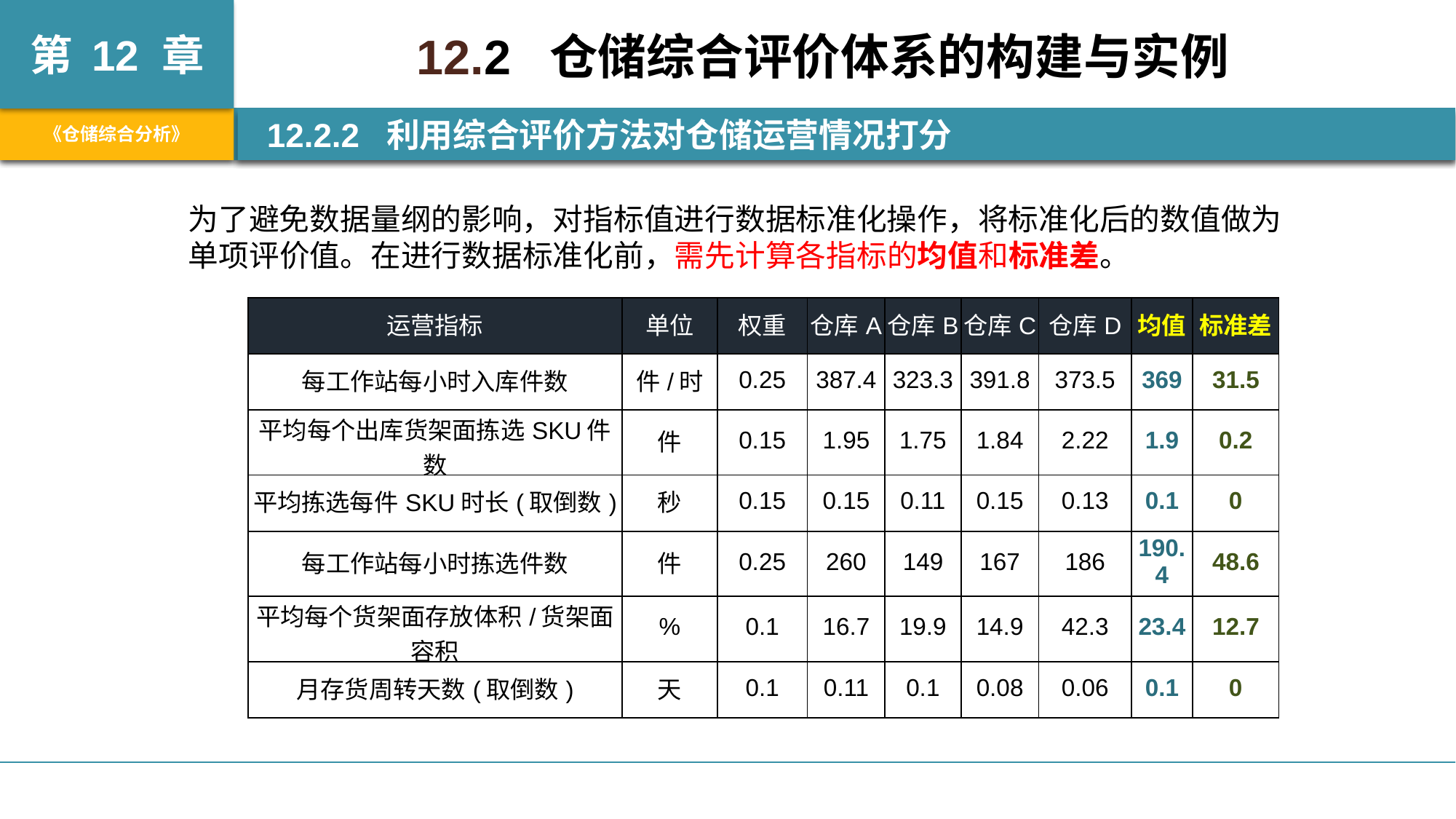

12.2  仓储综合评价体系的构建与实例
  12.2.2  利用综合评价方法对仓储运营情况打分
为了避免数据量纲的影响，对指标值进行数据标准化操作，将标准化后的数值做为单项评价值。在进行数据标准化前，需先计算各指标的均值和标准差。
| 运营指标 | 单位 | 权重 | 仓库A | 仓库B | 仓库C | 仓库D | 均值 | 标准差 |
| --- | --- | --- | --- | --- | --- | --- | --- | --- |
| 每工作站每小时入库件数 | 件/时 | 0.25 | 387.4 | 323.3 | 391.8 | 373.5 | 369 | 31.5 |
| 平均每个出库货架面拣选SKU件数 | 件 | 0.15 | 1.95 | 1.75 | 1.84 | 2.22 | 1.9 | 0.2 |
| 平均拣选每件SKU时长(取倒数) | 秒 | 0.15 | 0.15 | 0.11 | 0.15 | 0.13 | 0.1 | 0 |
| 每工作站每小时拣选件数 | 件 | 0.25 | 260 | 149 | 167 | 186 | 190.4 | 48.6 |
| 平均每个货架面存放体积/货架面容积 | % | 0.1 | 16.7 | 19.9 | 14.9 | 42.3 | 23.4 | 12.7 |
| 月存货周转天数(取倒数) | 天 | 0.1 | 0.11 | 0.1 | 0.08 | 0.06 | 0.1 | 0 |